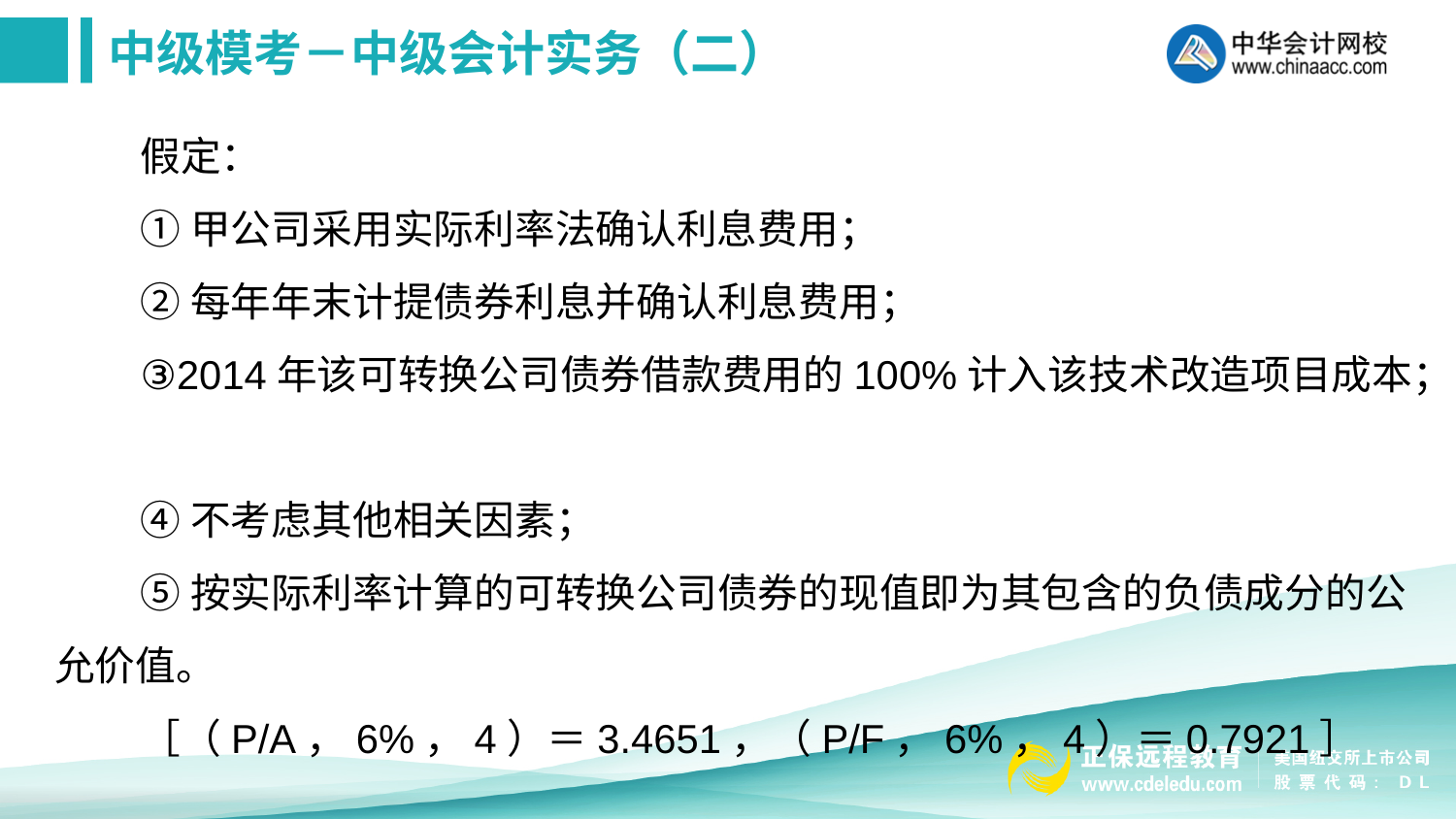

假定：
①甲公司采用实际利率法确认利息费用；
②每年年末计提债券利息并确认利息费用；
③2014年该可转换公司债券借款费用的100%计入该技术改造项目成本；
④不考虑其他相关因素；
⑤按实际利率计算的可转换公司债券的现值即为其包含的负债成分的公允价值。
［（P/A，6%，4）＝3.4651，（P/F，6%，4）＝0.7921］